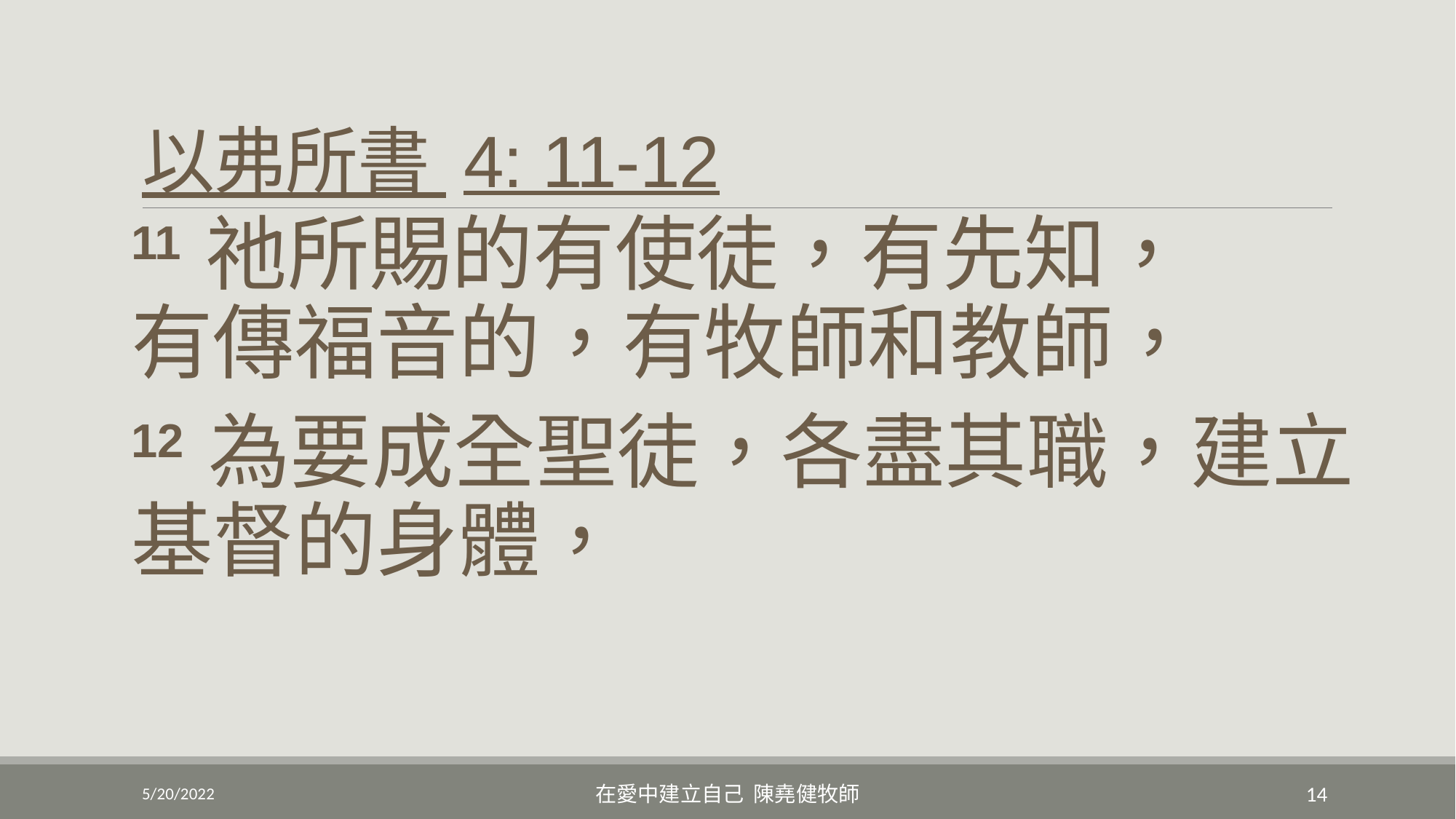

# 以弗所書 4: 11-12
11 祂所賜的有使徒，有先知，
有傳福音的，有牧師和教師，
12 為要成全聖徒，各盡其職，建立基督的身體，

5/20/2022
在愛中建立自己  陳堯健牧師
14